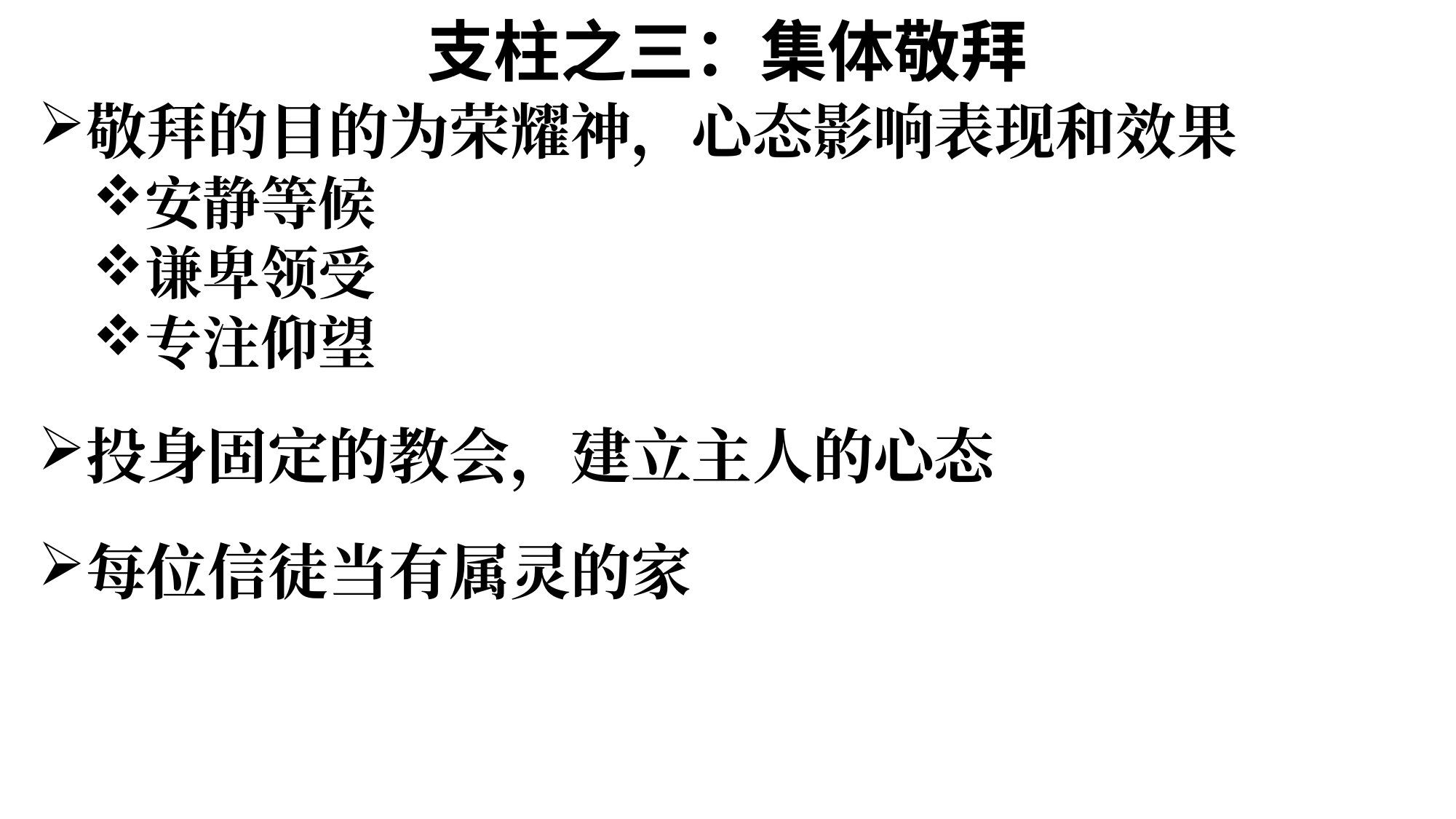

# 支柱之三：集体敬拜
敬拜的目的为荣耀神，心态影响表现和效果
安静等候
谦卑领受
专注仰望

投身固定的教会，建立主人的心态

每位信徒当有属灵的家